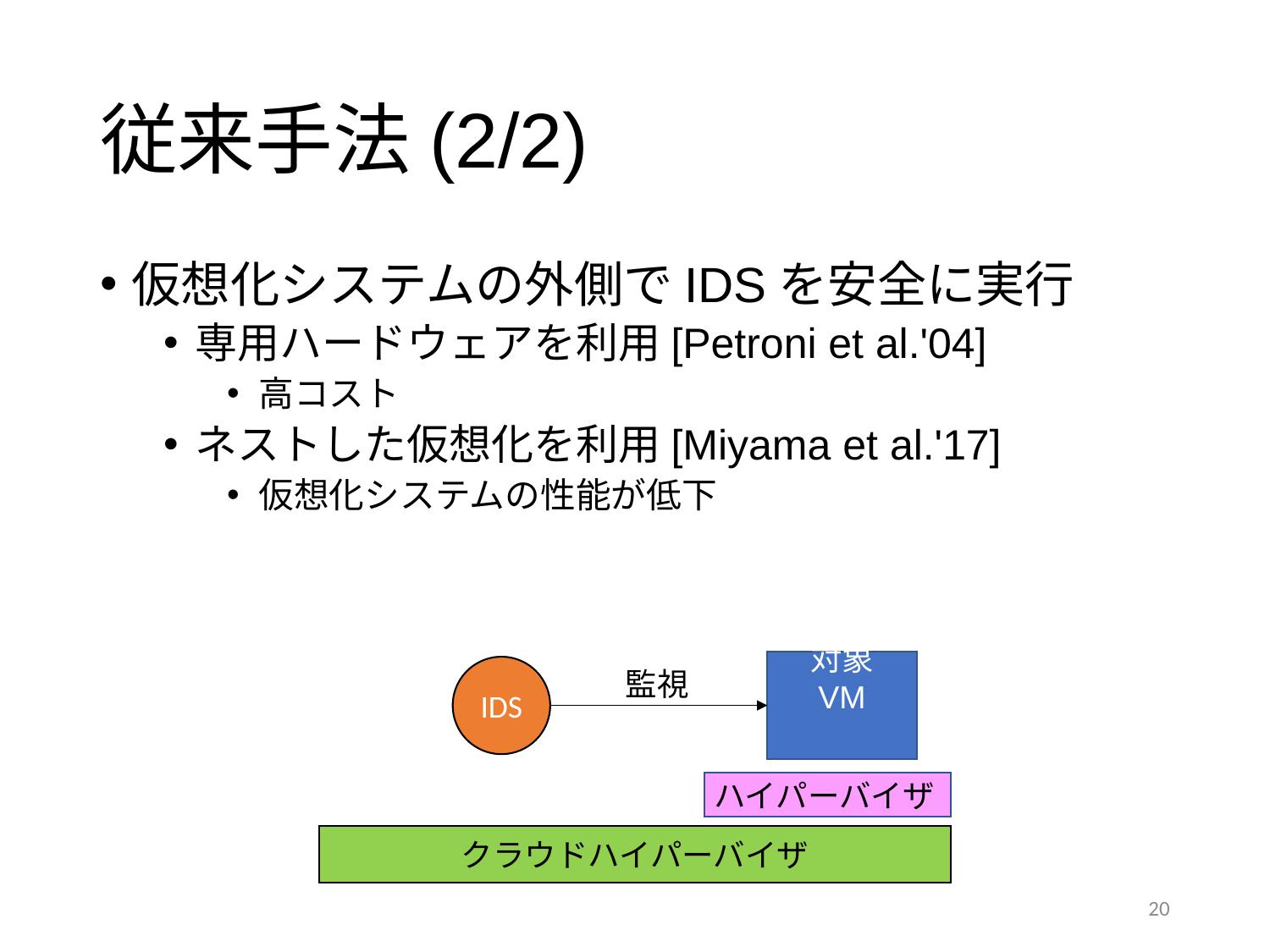

# 従来手法(2/2)
仮想化システムの外側でIDSを安全に実行
専用ハードウェアを利用[Petroni et al.'04]
高コスト
ネストした仮想化を利用[Miyama et al.'17]
仮想化システムの性能が低下

対象 VM

IDS
監視
ハイパーバイザ
クラウドハイパーバイザ
20